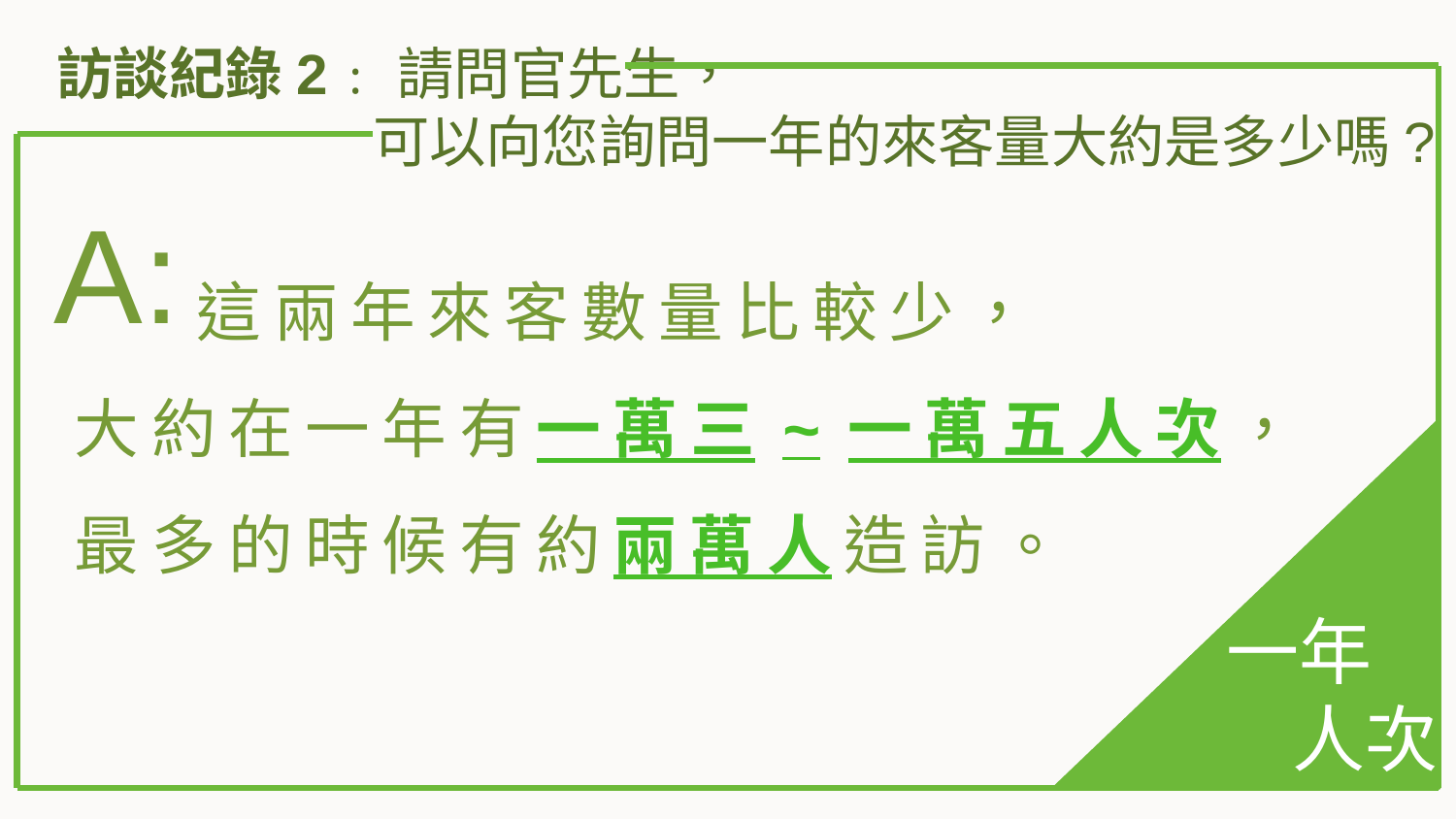

訪談紀錄2﹕請問官先生，
                        可以向您詢問一年的來客量大約是多少嗎?
A:
    這兩年來客數量比較少，
大約在一年有一萬三~一萬五人次，
最多的時候有約兩萬人造訪。

一年
   人次